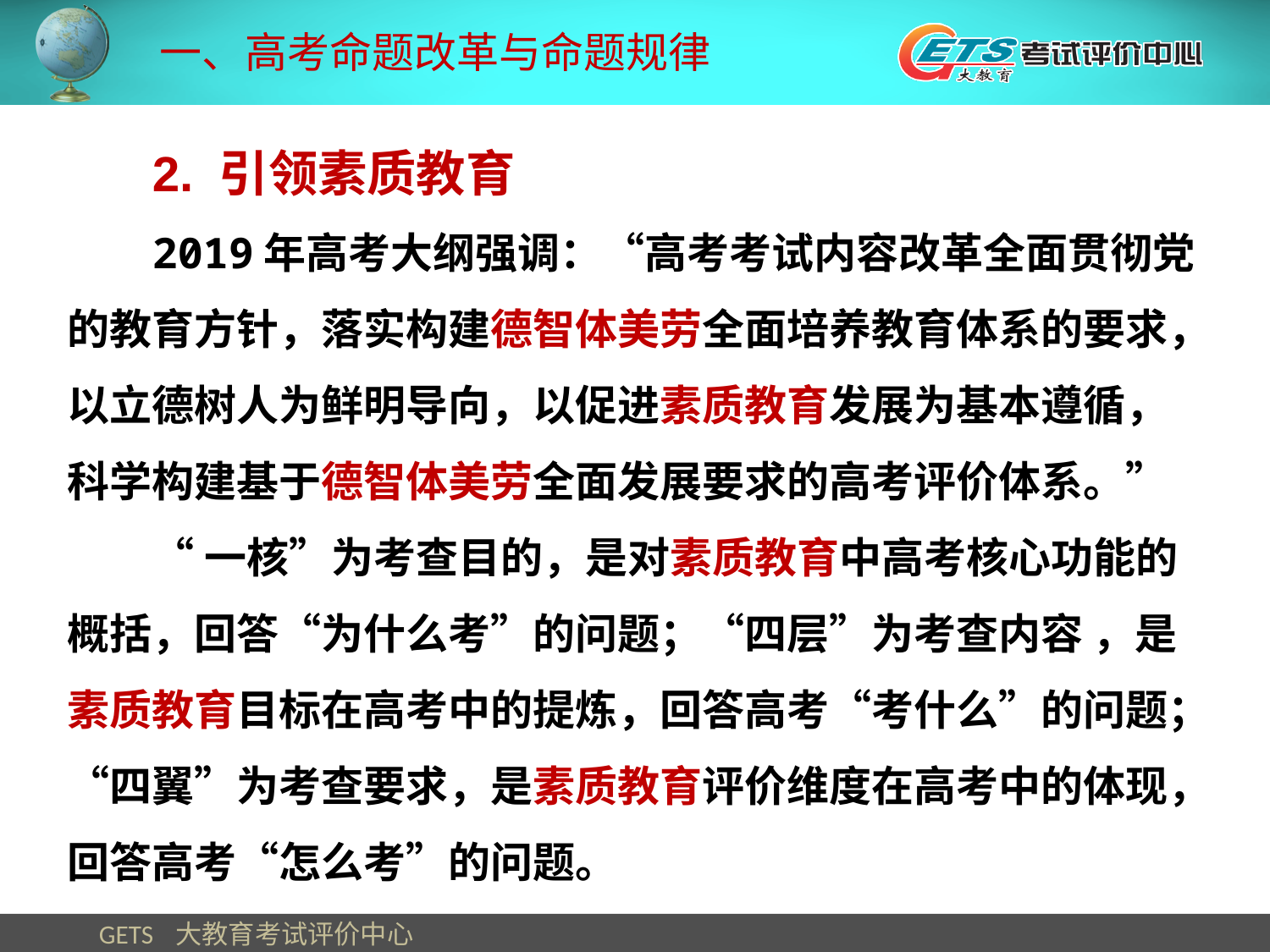

一、高考命题改革与命题规律
2. 引领素质教育
2019年高考大纲强调：“高考考试内容改革全面贯彻党的教育方针，落实构建德智体美劳全面培养教育体系的要求，以立德树人为鲜明导向，以促进素质教育发展为基本遵循，科学构建基于德智体美劳全面发展要求的高考评价体系。”
“一核”为考查目的，是对素质教育中高考核心功能的概括，回答“为什么考”的问题；“四层”为考查内容 ，是素质教育目标在高考中的提炼，回答高考“考什么”的问题；“四翼”为考查要求，是素质教育评价维度在高考中的体现，回答高考“怎么考”的问题。